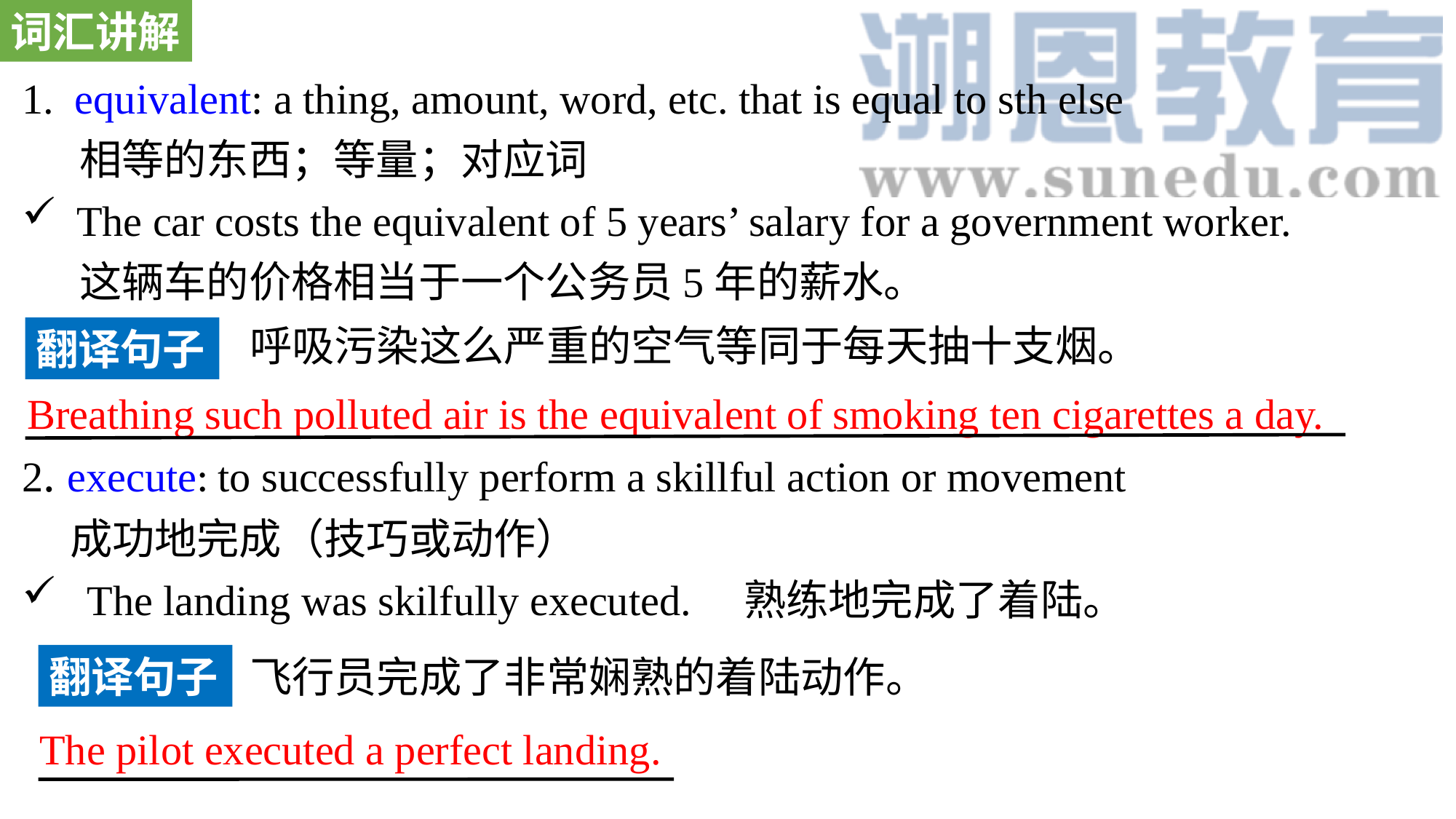

词汇讲解
1.  equivalent: a thing, amount, word, etc. that is equal to sth else
     相等的东西；等量；对应词
The car costs the equivalent of 5 years’ salary for a government worker.
     这辆车的价格相当于一个公务员5年的薪水。

2. execute: to successfully perform a skillful action or movement
    成功地完成（技巧或动作）
 The landing was skilfully executed.    熟练地完成了着陆。
呼吸污染这么严重的空气等同于每天抽十支烟。
翻译句子
Breathing such polluted air is the equivalent of smoking ten cigarettes a day.
翻译句子
飞行员完成了非常娴熟的着陆动作。
The pilot executed a perfect landing.